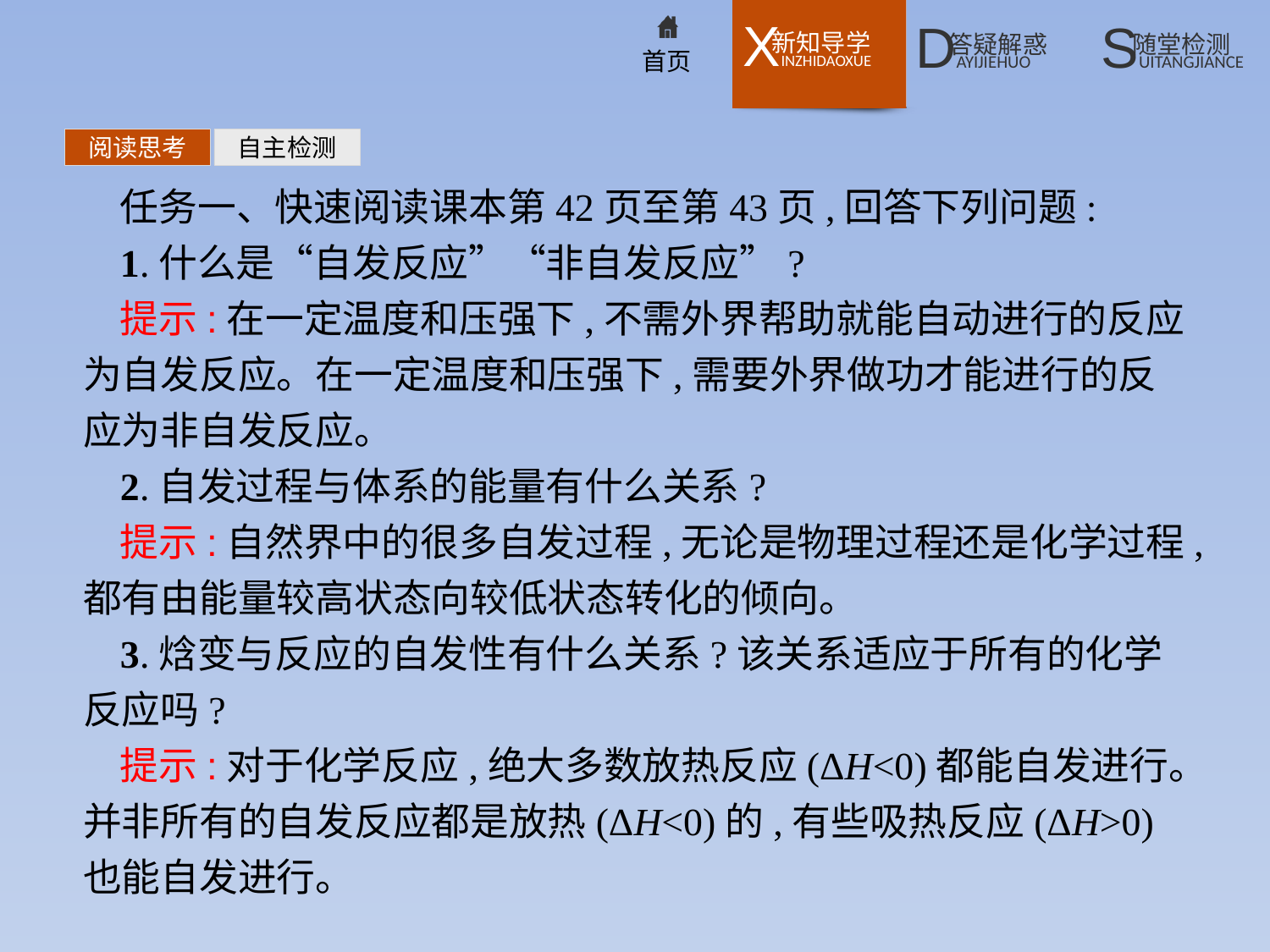

阅读思考
自主检测
任务一、快速阅读课本第42页至第43页,回答下列问题:
1.什么是“自发反应”“非自发反应”?
提示:在一定温度和压强下,不需外界帮助就能自动进行的反应为自发反应。在一定温度和压强下,需要外界做功才能进行的反应为非自发反应。
2.自发过程与体系的能量有什么关系?
提示:自然界中的很多自发过程,无论是物理过程还是化学过程,都有由能量较高状态向较低状态转化的倾向。
3.焓变与反应的自发性有什么关系?该关系适应于所有的化学反应吗?
提示:对于化学反应,绝大多数放热反应(ΔH<0)都能自发进行。并非所有的自发反应都是放热(ΔH<0)的,有些吸热反应(ΔH>0)也能自发进行。